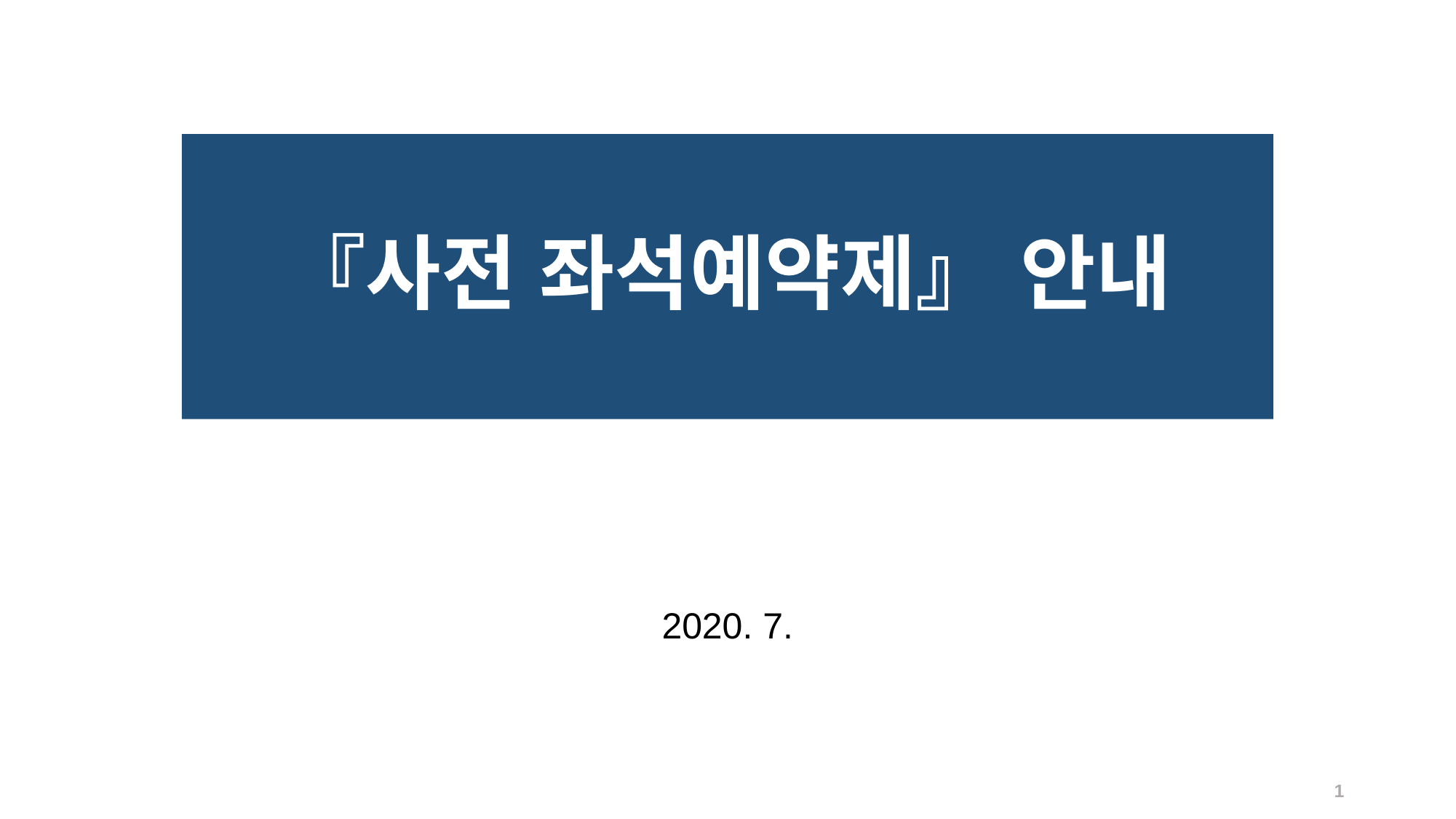

# 『사전 좌석예약제』 안내
2020. 7.
1